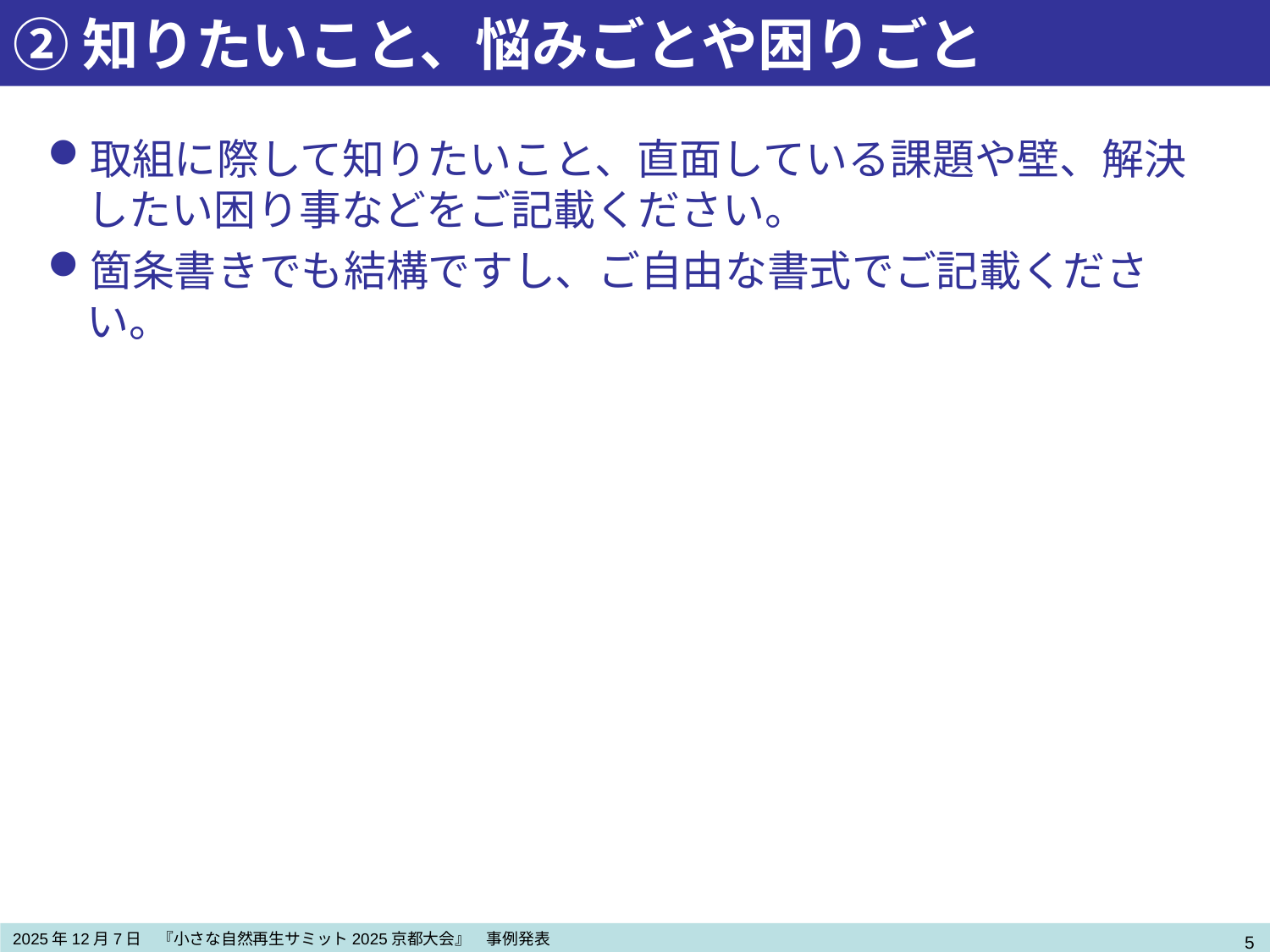

②知りたいこと、悩みごとや困りごと
取組に際して知りたいこと、直面している課題や壁、解決したい困り事などをご記載ください。
箇条書きでも結構ですし、ご自由な書式でご記載ください。

5